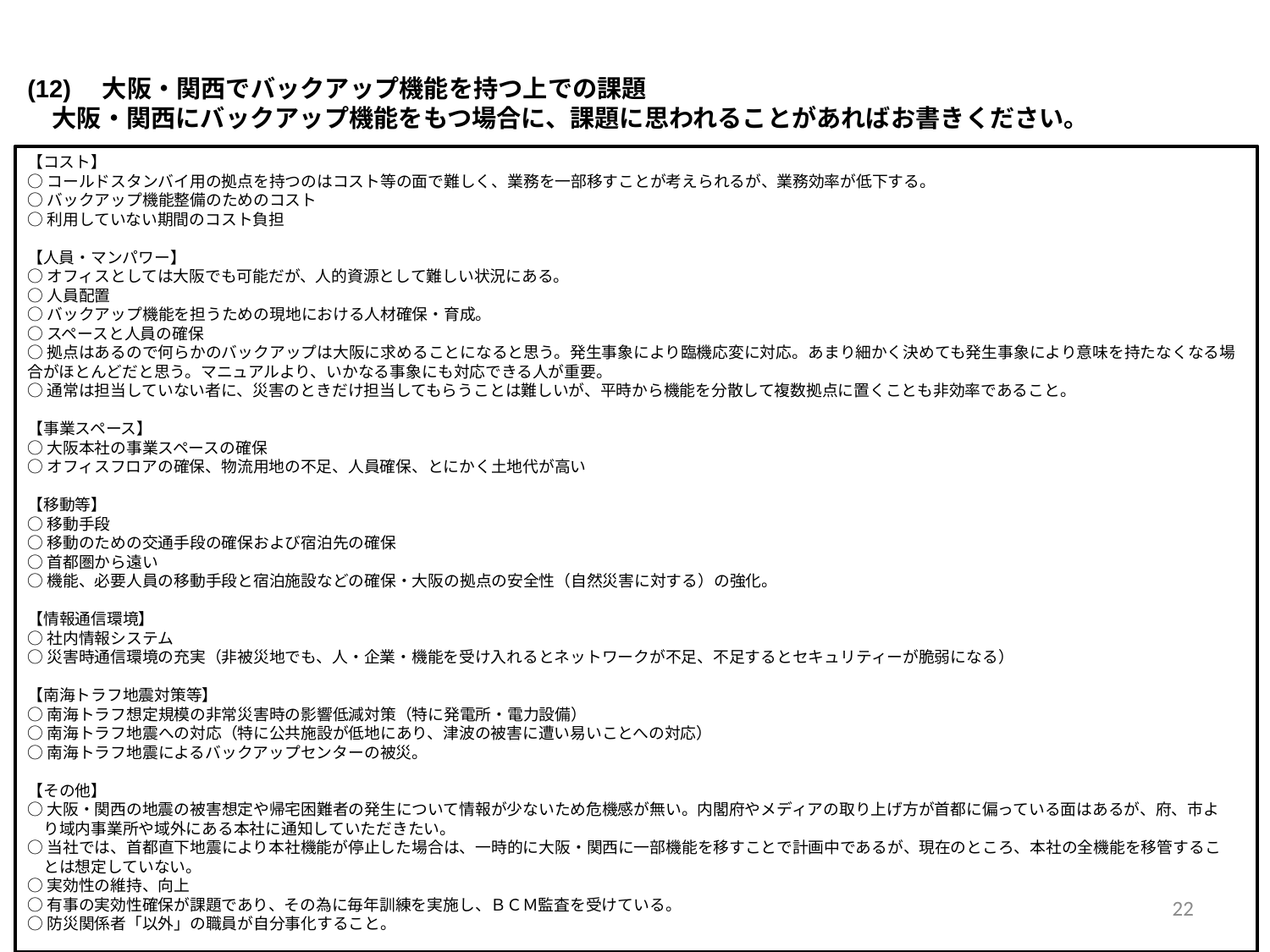

(12)　大阪・関西でバックアップ機能を持つ上での課題
　大阪・関西にバックアップ機能をもつ場合に、課題に思われることがあればお書きください。
【コスト】
○コールドスタンバイ用の拠点を持つのはコスト等の面で難しく、業務を一部移すことが考えられるが、業務効率が低下する。
○バックアップ機能整備のためのコスト
○利用していない期間のコスト負担

【人員・マンパワー】
○オフィスとしては大阪でも可能だが、人的資源として難しい状況にある。
○人員配置
○バックアップ機能を担うための現地における人材確保・育成。
○スペースと人員の確保
○拠点はあるので何らかのバックアップは大阪に求めることになると思う。発生事象により臨機応変に対応。あまり細かく決めても発生事象により意味を持たなくなる場合がほとんどだと思う。マニュアルより、いかなる事象にも対応できる人が重要。
○通常は担当していない者に、災害のときだけ担当してもらうことは難しいが、平時から機能を分散して複数拠点に置くことも非効率であること。

【事業スペース】
○大阪本社の事業スペースの確保
○オフィスフロアの確保、物流用地の不足、人員確保、とにかく土地代が高い

【移動等】
○移動手段
○移動のための交通手段の確保および宿泊先の確保
○首都圏から遠い
○機能、必要人員の移動手段と宿泊施設などの確保・大阪の拠点の安全性（自然災害に対する）の強化。

【情報通信環境】
○社内情報システム
○災害時通信環境の充実（非被災地でも、人・企業・機能を受け入れるとネットワークが不足、不足するとセキュリティーが脆弱になる）

【南海トラフ地震対策等】
○南海トラフ想定規模の非常災害時の影響低減対策（特に発電所・電力設備）
○南海トラフ地震への対応（特に公共施設が低地にあり、津波の被害に遭い易いことへの対応）
○南海トラフ地震によるバックアップセンターの被災。

【その他】
○大阪・関西の地震の被害想定や帰宅困難者の発生について情報が少ないため危機感が無い。内閣府やメディアの取り上げ方が首都に偏っている面はあるが、府、市よ
　り域内事業所や域外にある本社に通知していただきたい。
○当社では、首都直下地震により本社機能が停止した場合は、一時的に大阪・関西に一部機能を移すことで計画中であるが、現在のところ、本社の全機能を移管するこ
　とは想定していない。
○実効性の維持、向上
○有事の実効性確保が課題であり、その為に毎年訓練を実施し、ＢＣＭ監査を受けている。
○防災関係者「以外」の職員が自分事化すること。
22